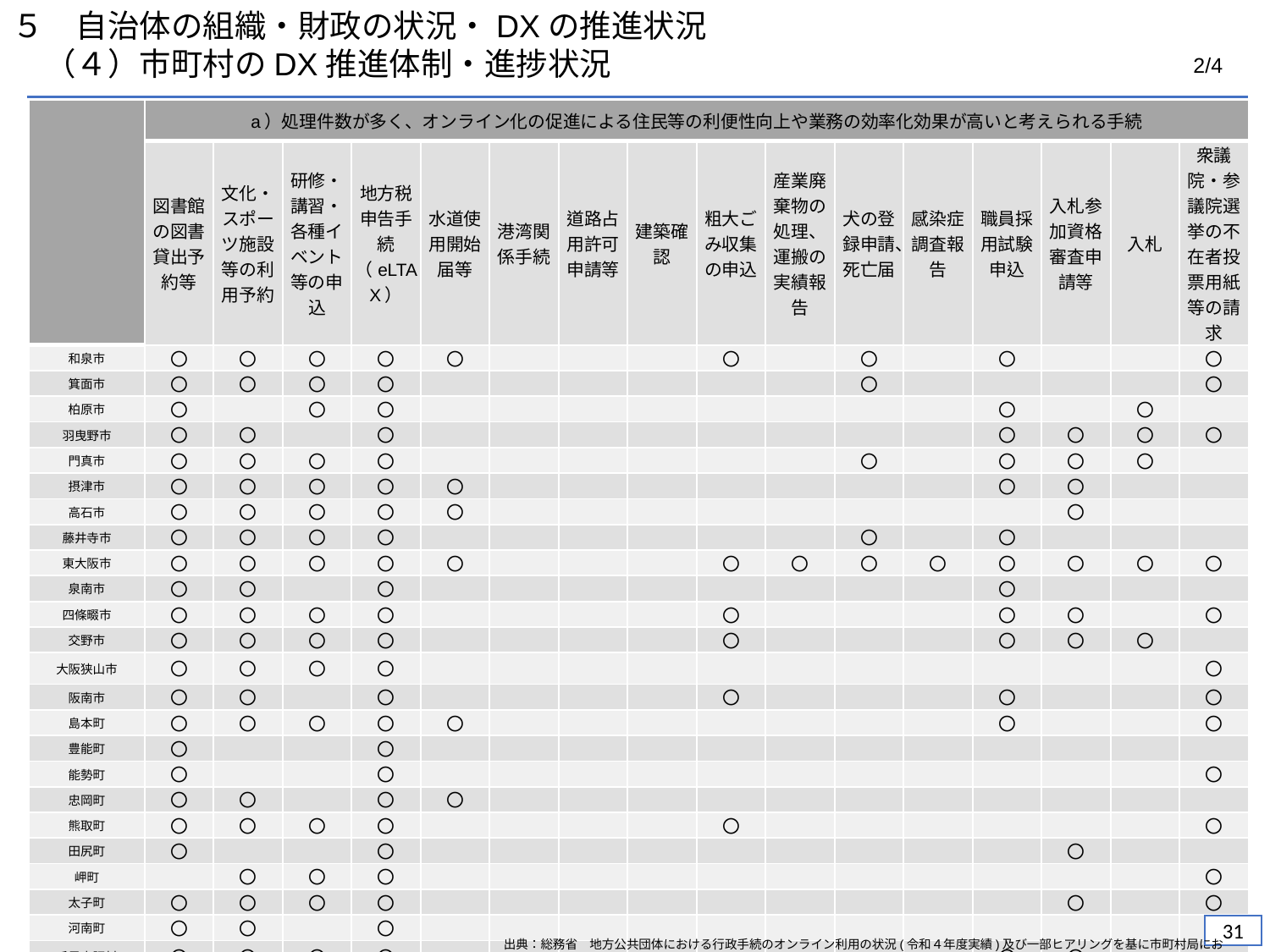

５　自治体の組織・財政の状況・DXの推進状況
　（４）市町村のDX推進体制・進捗状況
2/4
|  | a）処理件数が多く、オンライン化の促進による住民等の利便性向上や業務の効率化効果が高いと考えられる手続 |  |  |  |  |  |  |  |  |  |  |  |  |  |  |  |
| --- | --- | --- | --- | --- | --- | --- | --- | --- | --- | --- | --- | --- | --- | --- | --- | --- |
|  | 図書館の図書貸出予約等 | 文化・スポーツ施設等の利用予約 | 研修・講習・各種イベント等の申込 | 地方税申告手続 （eLTAX） | 水道使用開始届等 | 港湾関係手続 | 道路占用許可申請等 | 建築確認 | 粗大ごみ収集の申込 | 産業廃棄物の処理、運搬の実績報告 | 犬の登録申請、死亡届 | 感染症調査報告 | 職員採用試験申込 | 入札参加資格審査申請等 | 入札 | 衆議院・参議院選挙の不在者投票用紙等の請求 |
| 和泉市 | 〇 | 〇 | 〇 | 〇 | 〇 |  |  |  | 〇 |  | 〇 |  | 〇 |  |  | 〇 |
| 箕面市 | 〇 | 〇 | 〇 | 〇 |  |  |  |  |  |  | 〇 |  |  |  |  | 〇 |
| 柏原市 | 〇 |  | 〇 | 〇 |  |  |  |  |  |  |  |  | 〇 |  | 〇 |  |
| 羽曳野市 | 〇 | 〇 |  | 〇 |  |  |  |  |  |  |  |  | 〇 | 〇 | 〇 | 〇 |
| 門真市 | 〇 | 〇 | 〇 | 〇 |  |  |  |  |  |  | 〇 |  | 〇 | 〇 | 〇 |  |
| 摂津市 | 〇 | 〇 | 〇 | 〇 | 〇 |  |  |  |  |  |  |  | 〇 | 〇 |  |  |
| 高石市 | 〇 | 〇 | 〇 | 〇 | 〇 |  |  |  |  |  |  |  |  | 〇 |  |  |
| 藤井寺市 | 〇 | 〇 | 〇 | 〇 |  |  |  |  |  |  | 〇 |  | 〇 |  |  |  |
| 東大阪市 | 〇 | 〇 | 〇 | 〇 | 〇 |  |  |  | 〇 | 〇 | 〇 | 〇 | 〇 | 〇 | 〇 | 〇 |
| 泉南市 | 〇 | 〇 |  | 〇 |  |  |  |  |  |  |  |  | 〇 |  |  |  |
| 四條畷市 | 〇 | 〇 | 〇 | 〇 |  |  |  |  | 〇 |  |  |  | 〇 | 〇 |  | 〇 |
| 交野市 | 〇 | 〇 | 〇 | 〇 |  |  |  |  | 〇 |  |  |  | 〇 | 〇 | 〇 |  |
| 大阪狭山市 | 〇 | 〇 | 〇 | 〇 |  |  |  |  |  |  |  |  |  |  |  | 〇 |
| 阪南市 | 〇 | 〇 |  | 〇 |  |  |  |  | 〇 |  |  |  | 〇 |  |  | 〇 |
| 島本町 | 〇 | 〇 | 〇 | 〇 | 〇 |  |  |  |  |  |  |  | 〇 |  |  | 〇 |
| 豊能町 | 〇 |  |  | 〇 |  |  |  |  |  |  |  |  |  |  |  |  |
| 能勢町 | 〇 |  |  | 〇 |  |  |  |  |  |  |  |  |  |  |  | 〇 |
| 忠岡町 | 〇 | 〇 |  | 〇 | 〇 |  |  |  |  |  |  |  |  |  |  |  |
| 熊取町 | 〇 | 〇 | 〇 | 〇 |  |  |  |  | 〇 |  |  |  |  |  |  | 〇 |
| 田尻町 | 〇 |  |  | 〇 |  |  |  |  |  |  |  |  |  | 〇 |  |  |
| 岬町 |  | 〇 | 〇 | 〇 |  |  |  |  |  |  |  |  |  |  |  | 〇 |
| 太子町 | 〇 | 〇 | 〇 | 〇 |  |  |  |  |  |  |  |  |  | 〇 |  | 〇 |
| 河南町 | 〇 | 〇 |  | 〇 |  |  |  |  |  |  |  |  |  |  |  |  |
| 千早赤阪村 | 〇 | 〇 | 〇 | 〇 |  |  |  |  |  |  |  |  | 〇 | 〇 |  |  |
31
出典：総務省　地方公共団体における行政手続のオンライン利用の状況(令和４年度実績)及び一部ヒアリングを基に市町村局において作成